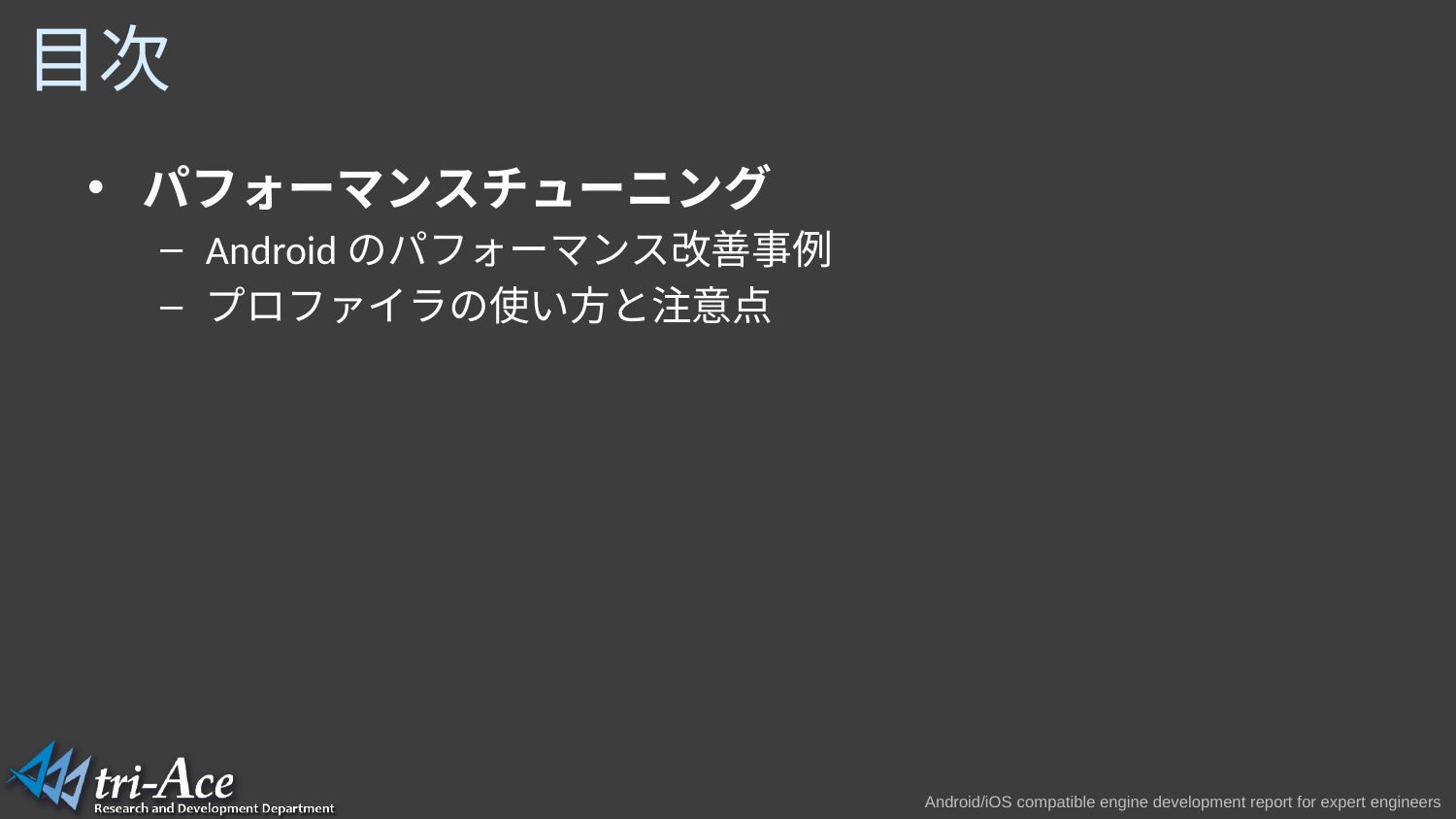

# 目次
パフォーマンスチューニング
Androidのパフォーマンス改善事例
プロファイラの使い方と注意点